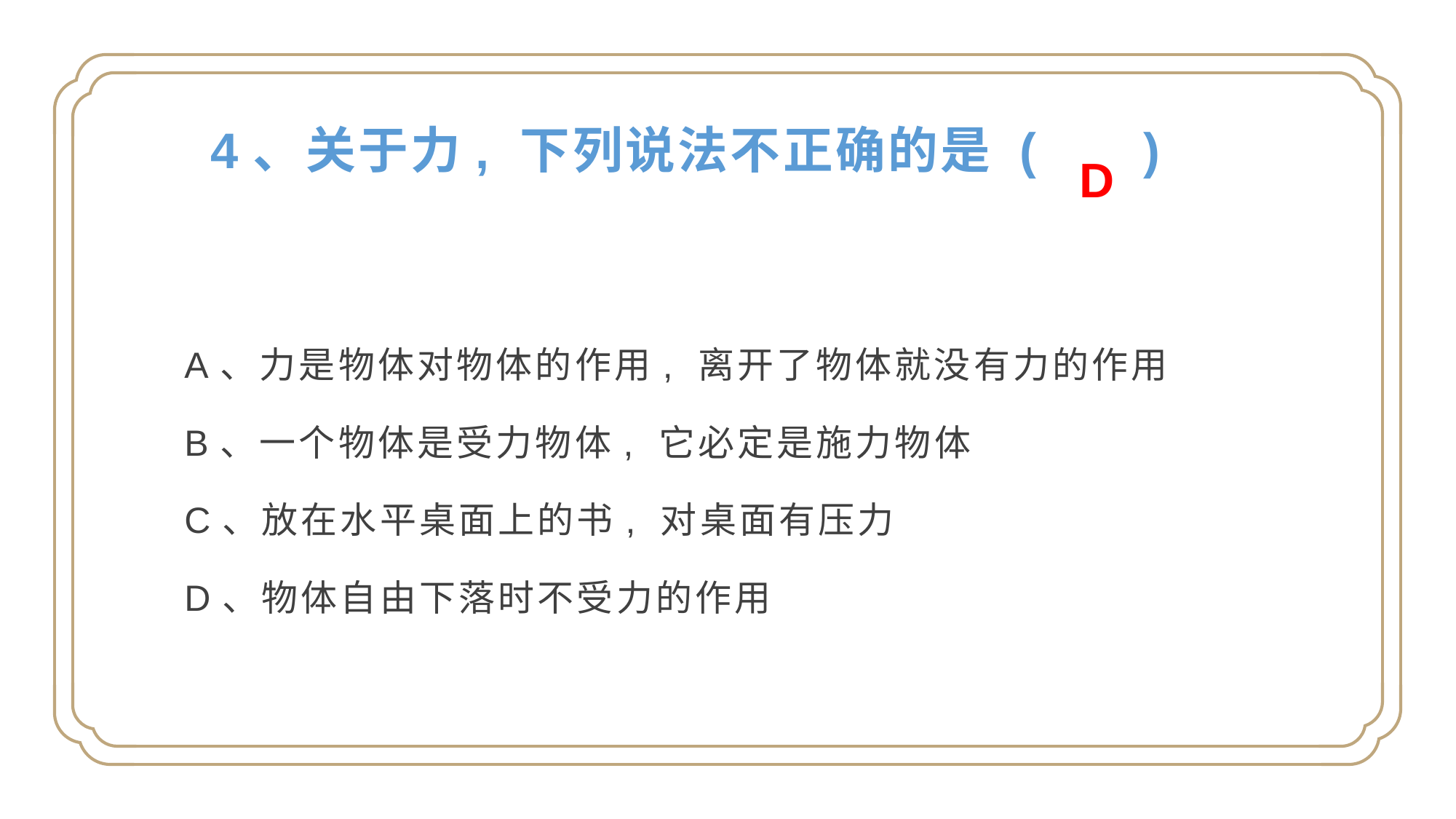

4、关于力, 下列说法不正确的是 (　  )
D
A、力是物体对物体的作用, 离开了物体就没有力的作用
B、一个物体是受力物体, 它必定是施力物体
C、放在水平桌面上的书, 对桌面有压力
D、物体自由下落时不受力的作用